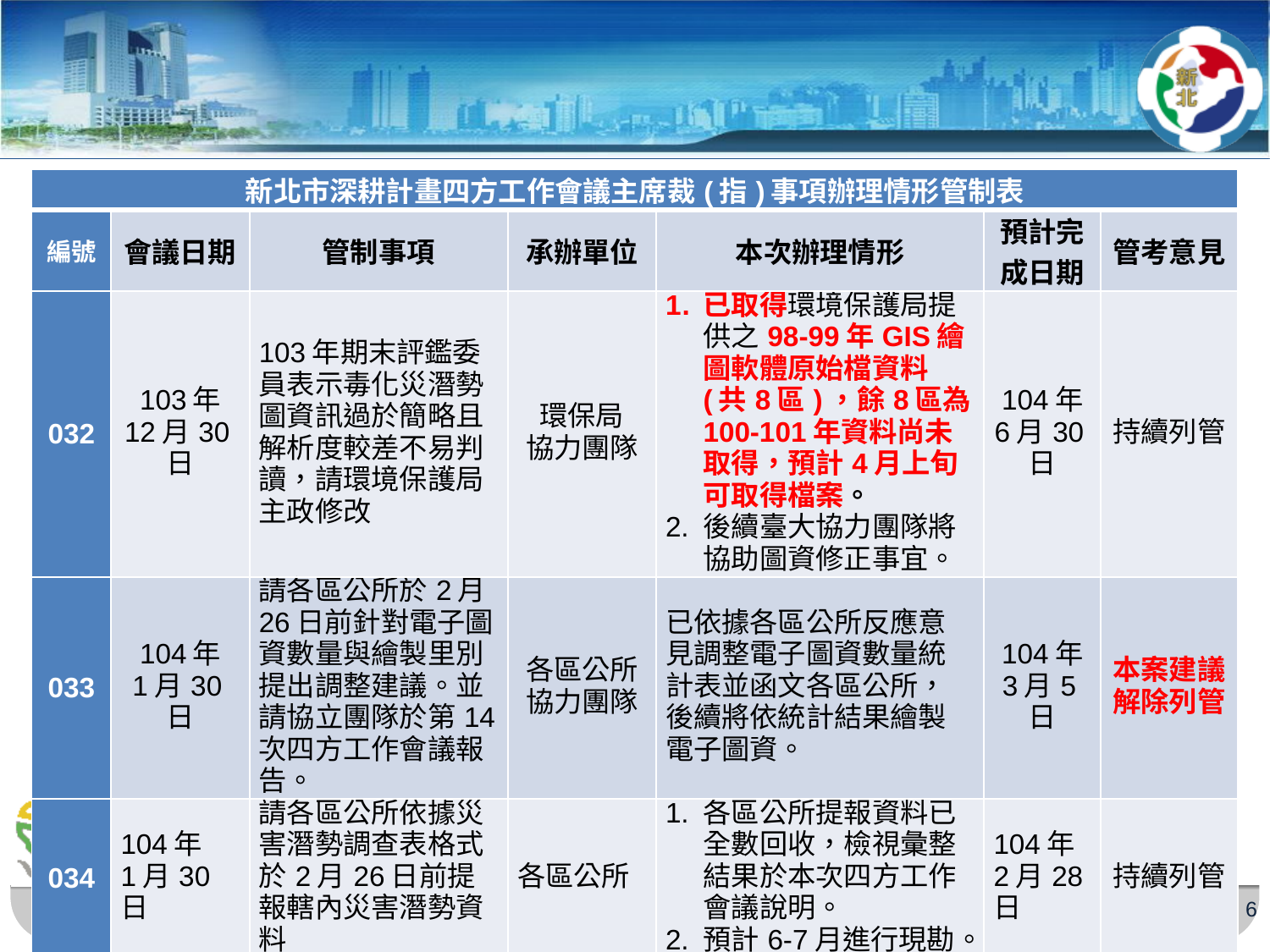

| 新北市深耕計畫四方工作會議主席裁(指)事項辦理情形管制表 |  |  |  |  |  |  |
| --- | --- | --- | --- | --- | --- | --- |
| 編號 | 會議日期 | 管制事項 | 承辦單位 | 本次辦理情形 | 預計完成日期 | 管考意見 |
| 032 | 103年 12月30日 | 103年期末評鑑委員表示毒化災潛勢圖資訊過於簡略且解析度較差不易判讀，請環境保護局主政修改 | 環保局 協力團隊 | 已取得環境保護局提供之98-99年GIS繪圖軟體原始檔資料(共8區)，餘8區為100-101年資料尚未取得，預計4月上旬可取得檔案。 後續臺大協力團隊將協助圖資修正事宜。 | 104年 6月30日 | 持續列管 |
| 033 | 104年 1月30日 | 請各區公所於2月26日前針對電子圖資數量與繪製里別提出調整建議。並請協立團隊於第14次四方工作會議報告。 | 各區公所 協力團隊 | 已依據各區公所反應意見調整電子圖資數量統計表並函文各區公所，後續將依統計結果繪製電子圖資。 | 104年 3月5日 | 本案建議解除列管 |
| 034 | 104年 1月30日 | 請各區公所依據災害潛勢調查表格式於2月26日前提報轄內災害潛勢資料 | 各區公所 | 各區公所提報資料已全數回收，檢視彙整結果於本次四方工作會議說明。 預計6-7月進行現勘。 | 104年 2月28日 | 持續列管 |
6